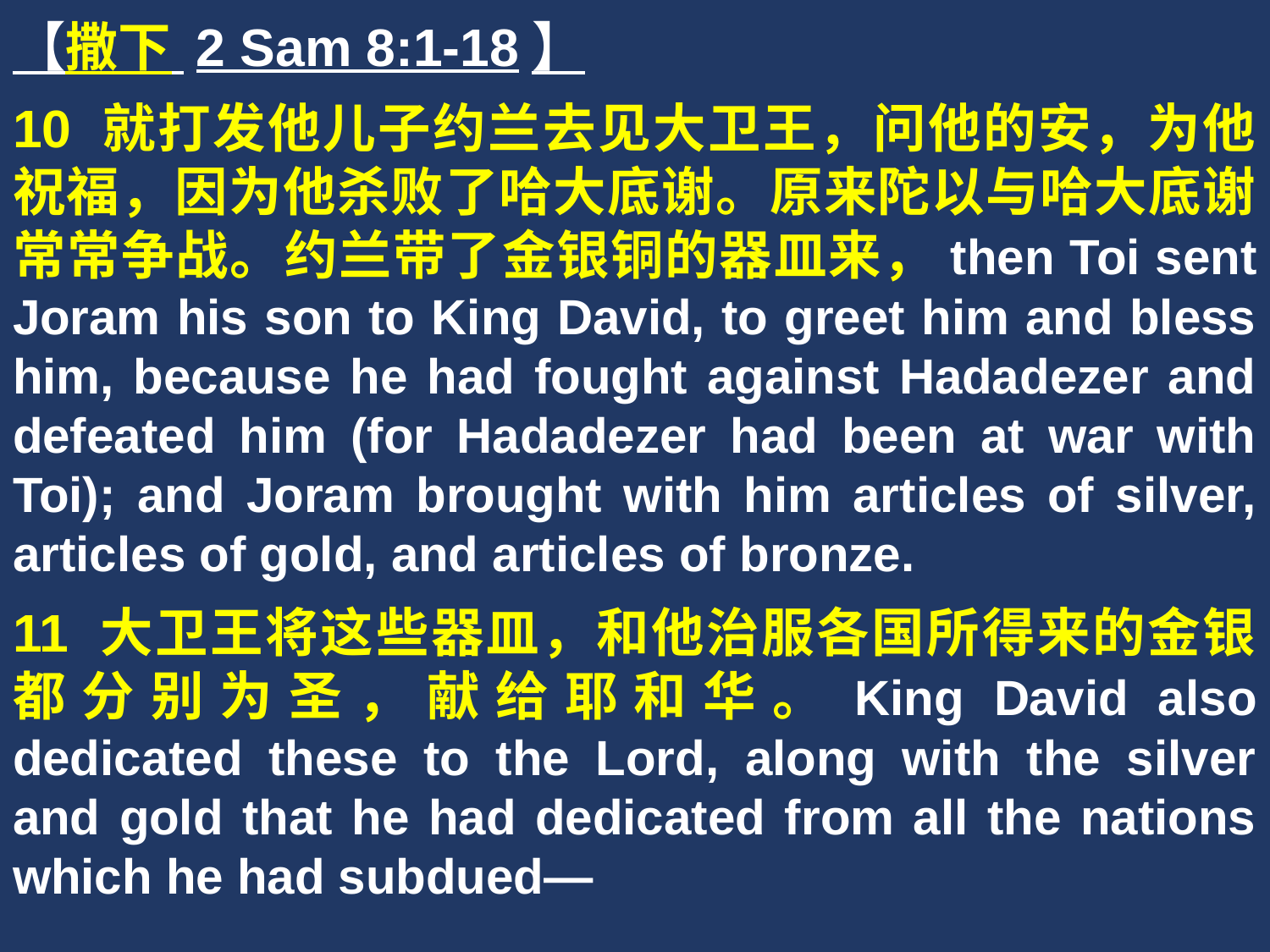

【撒下 2 Sam 8:1-18】
10 就打发他儿子约兰去见大卫王，问他的安，为他祝福，因为他杀败了哈大底谢。原来陀以与哈大底谢常常争战。约兰带了金银铜的器皿来，then Toi sent Joram his son to King David, to greet him and bless him, because he had fought against Hadadezer and defeated him (for Hadadezer had been at war with Toi); and Joram brought with him articles of silver, articles of gold, and articles of bronze.
11 大卫王将这些器皿，和他治服各国所得来的金银都分别为圣，献给耶和华。King David also dedicated these to the Lord, along with the silver and gold that he had dedicated from all the nations which he had subdued—